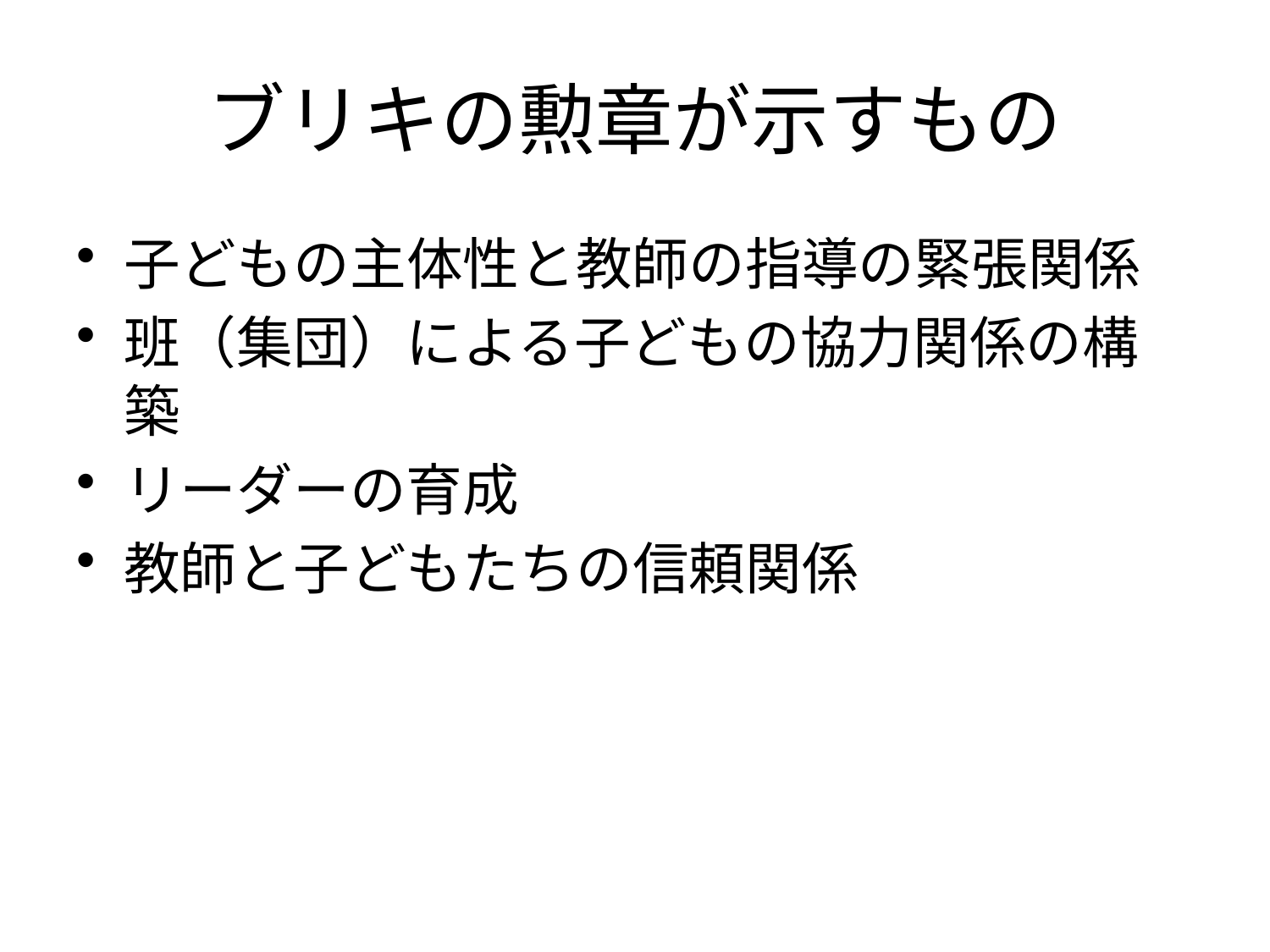

# ブリキの勲章が示すもの
子どもの主体性と教師の指導の緊張関係
班（集団）による子どもの協力関係の構築
リーダーの育成
教師と子どもたちの信頼関係